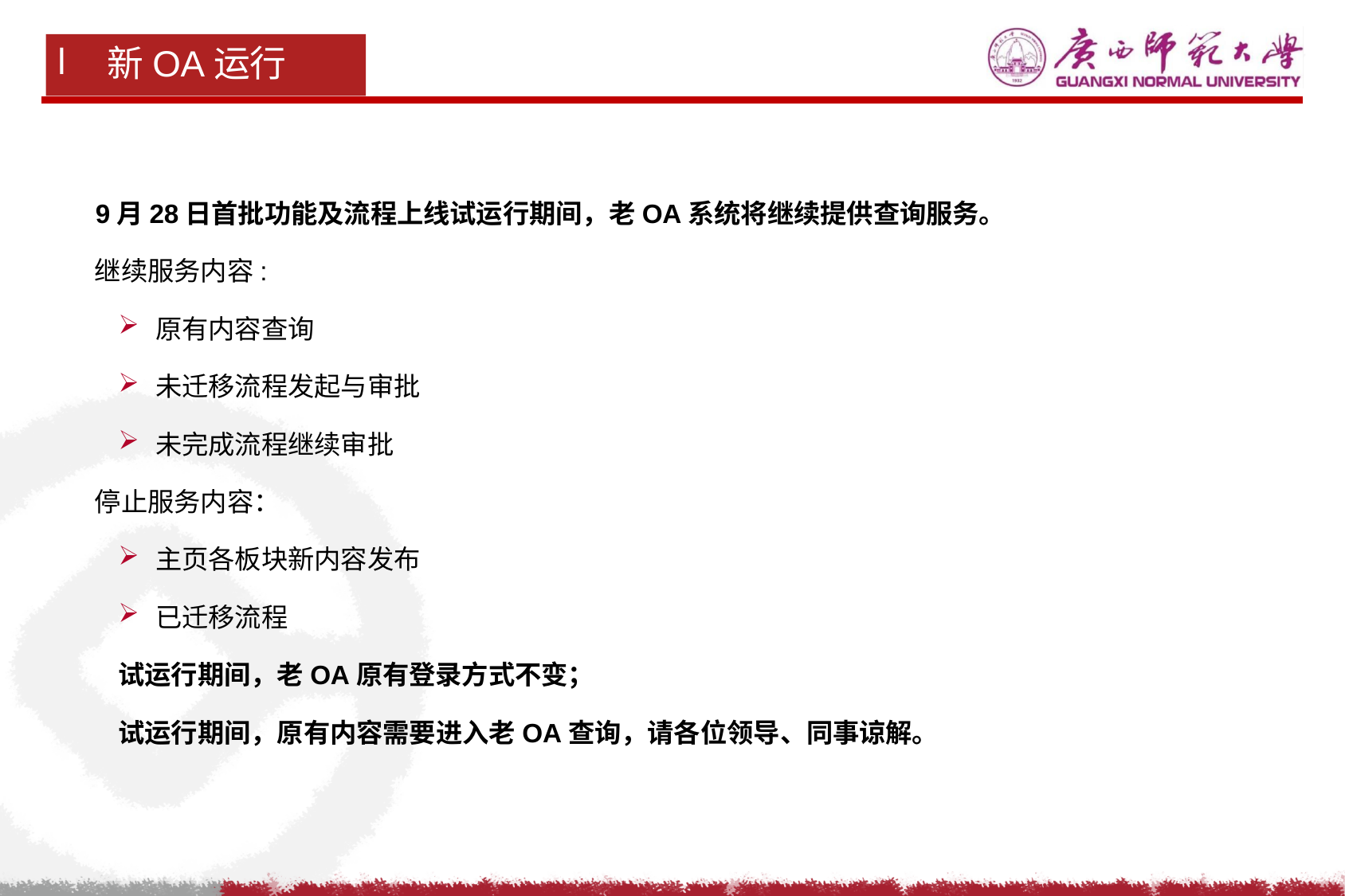

新OA运行
     9月28日首批功能及流程上线试运行期间，老OA系统将继续提供查询服务。
     继续服务内容:
原有内容查询
未迁移流程发起与审批
未完成流程继续审批
     停止服务内容：
主页各板块新内容发布
已迁移流程
试运行期间，老OA原有登录方式不变；
试运行期间，原有内容需要进入老OA查询，请各位领导、同事谅解。